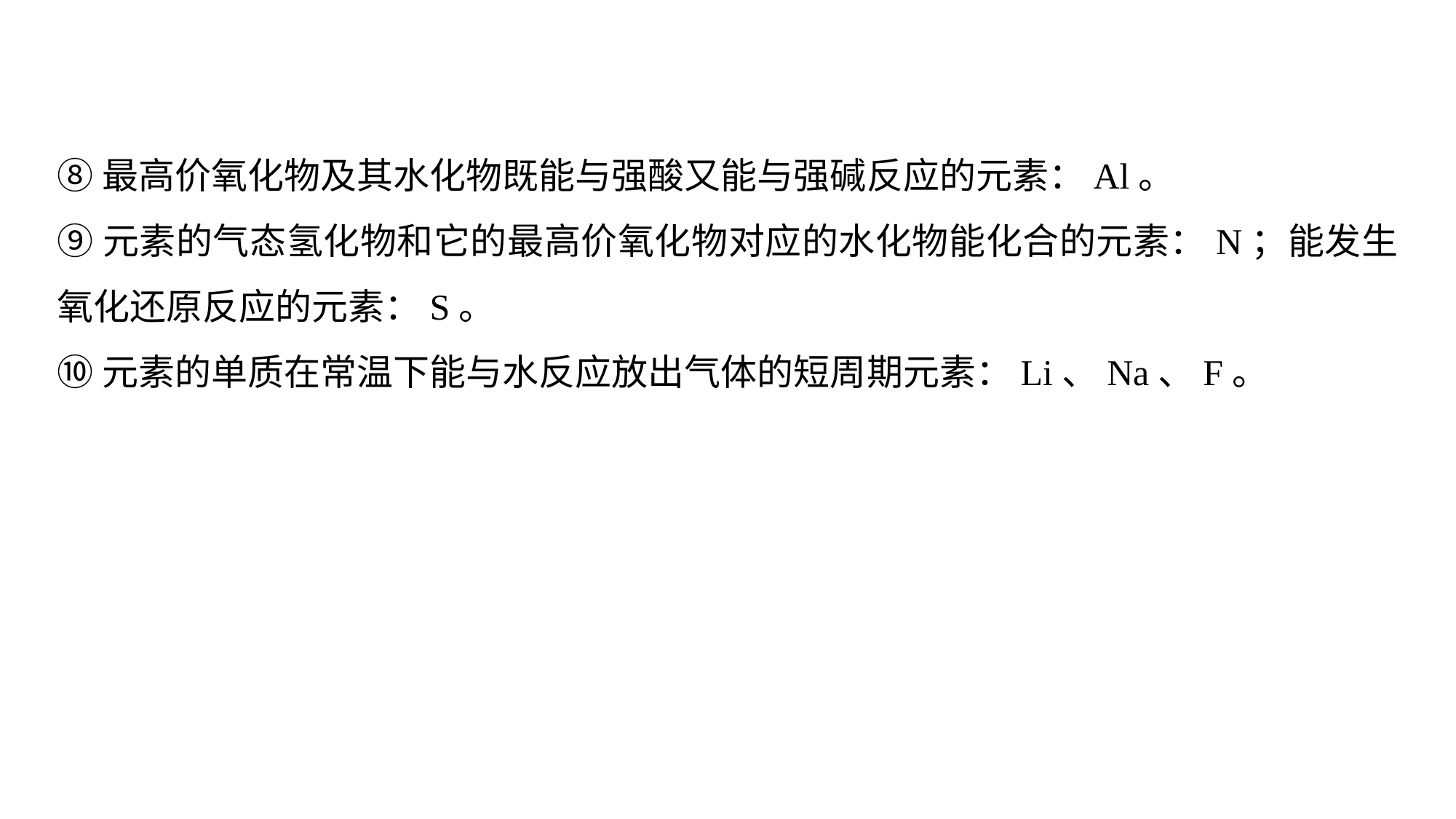

⑧最高价氧化物及其水化物既能与强酸又能与强碱反应的元素：Al。
⑨元素的气态氢化物和它的最高价氧化物对应的水化物能化合的元素：N；能发生氧化还原反应的元素：S。
⑩元素的单质在常温下能与水反应放出气体的短周期元素：Li、Na、F。